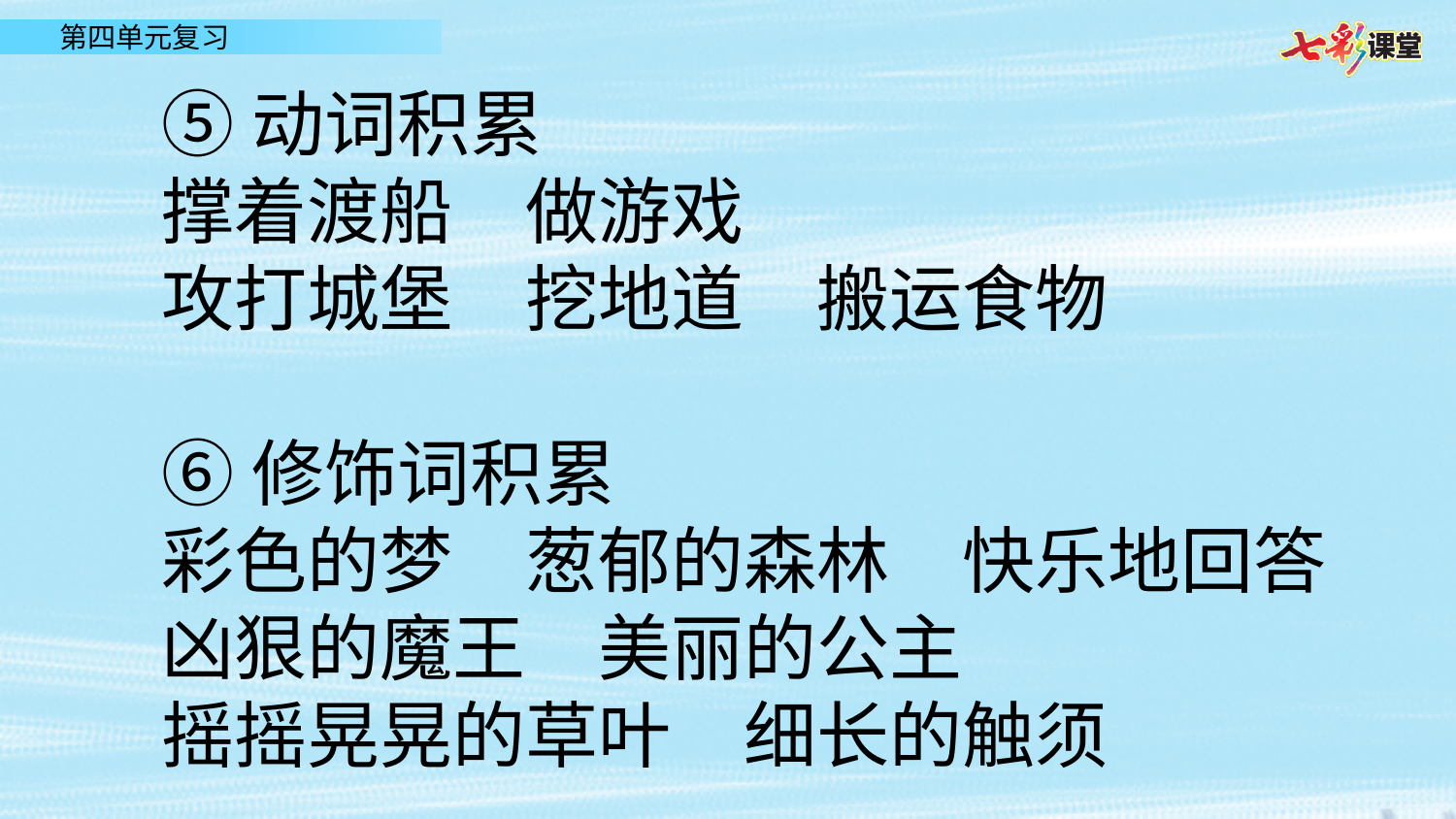

⑤动词积累
撑着渡船　做游戏
攻打城堡　挖地道　搬运食物

⑥修饰词积累
彩色的梦　葱郁的森林　快乐地回答
凶狠的魔王　美丽的公主
摇摇晃晃的草叶　细长的触须